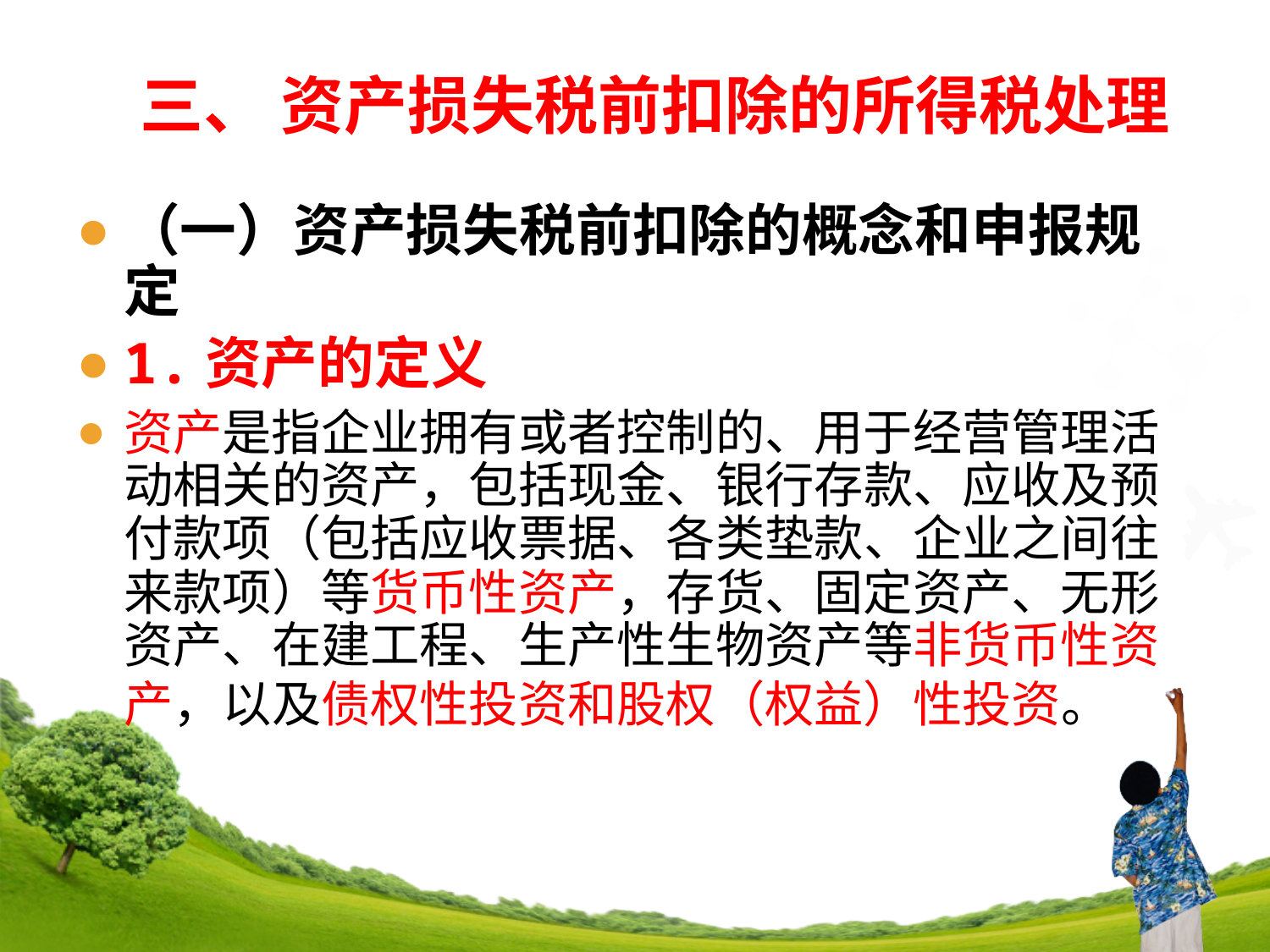

三、 资产损失税前扣除的所得税处理
（一）资产损失税前扣除的概念和申报规定
1.资产的定义
资产是指企业拥有或者控制的、用于经营管理活动相关的资产，包括现金、银行存款、应收及预付款项（包括应收票据、各类垫款、企业之间往来款项）等货币性资产，存货、固定资产、无形资产、在建工程、生产性生物资产等非货币性资产，以及债权性投资和股权（权益）性投资。